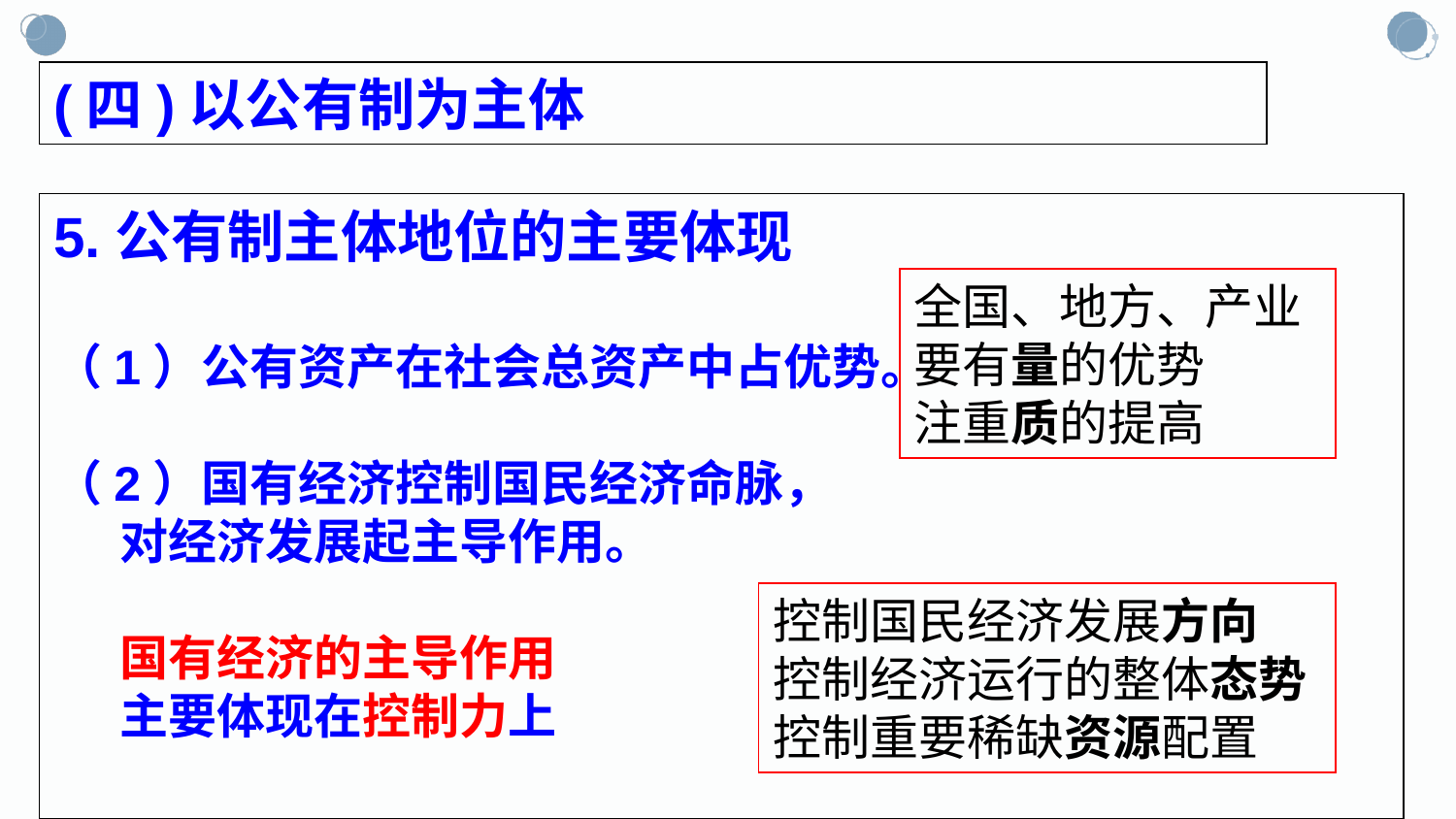

(四)以公有制为主体
5.公有制主体地位的主要体现

（1）公有资产在社会总资产中占优势。

（2）国有经济控制国民经济命脉，
     对经济发展起主导作用。

     国有经济的主导作用
     主要体现在控制力上

全国、地方、产业
要有量的优势
注重质的提高
控制国民经济发展方向
控制经济运行的整体态势
控制重要稀缺资源配置